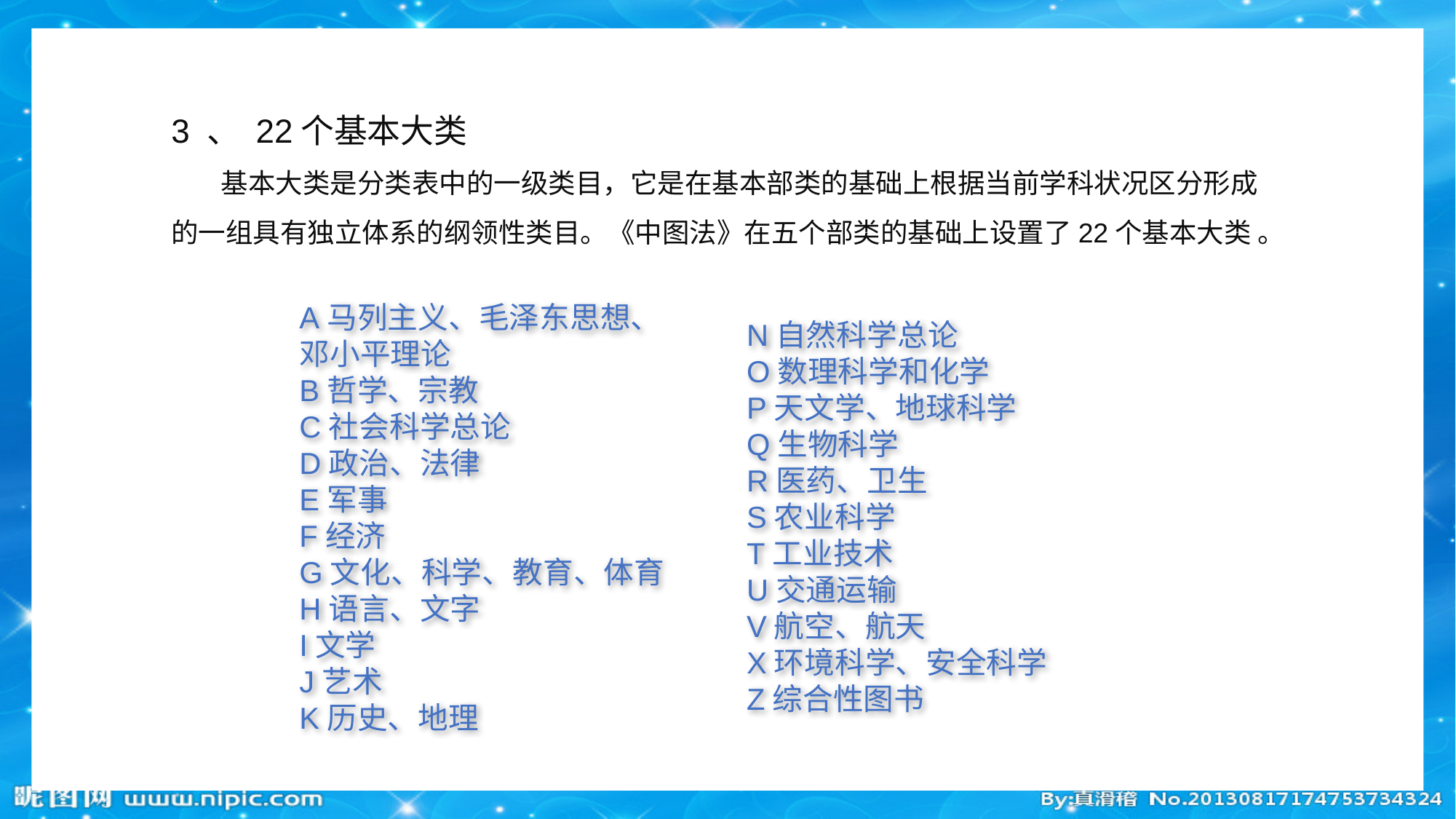

3 、 22个基本大类
       基本大类是分类表中的一级类目，它是在基本部类的基础上根据当前学科状况区分形成的一组具有独立体系的纲领性类目。《中图法》在五个部类的基础上设置了22个基本大类 。
A马列主义、毛泽东思想、
邓小平理论
B哲学、宗教
C社会科学总论
D政治、法律
E军事
F经济
G文化、科学、教育、体育
H语言、文字
I文学
J艺术
K历史、地理
N自然科学总论
O数理科学和化学
P天文学、地球科学
Q生物科学
R医药、卫生
S农业科学
T工业技术
U交通运输
V航空、航天
X环境科学、安全科学
Z综合性图书